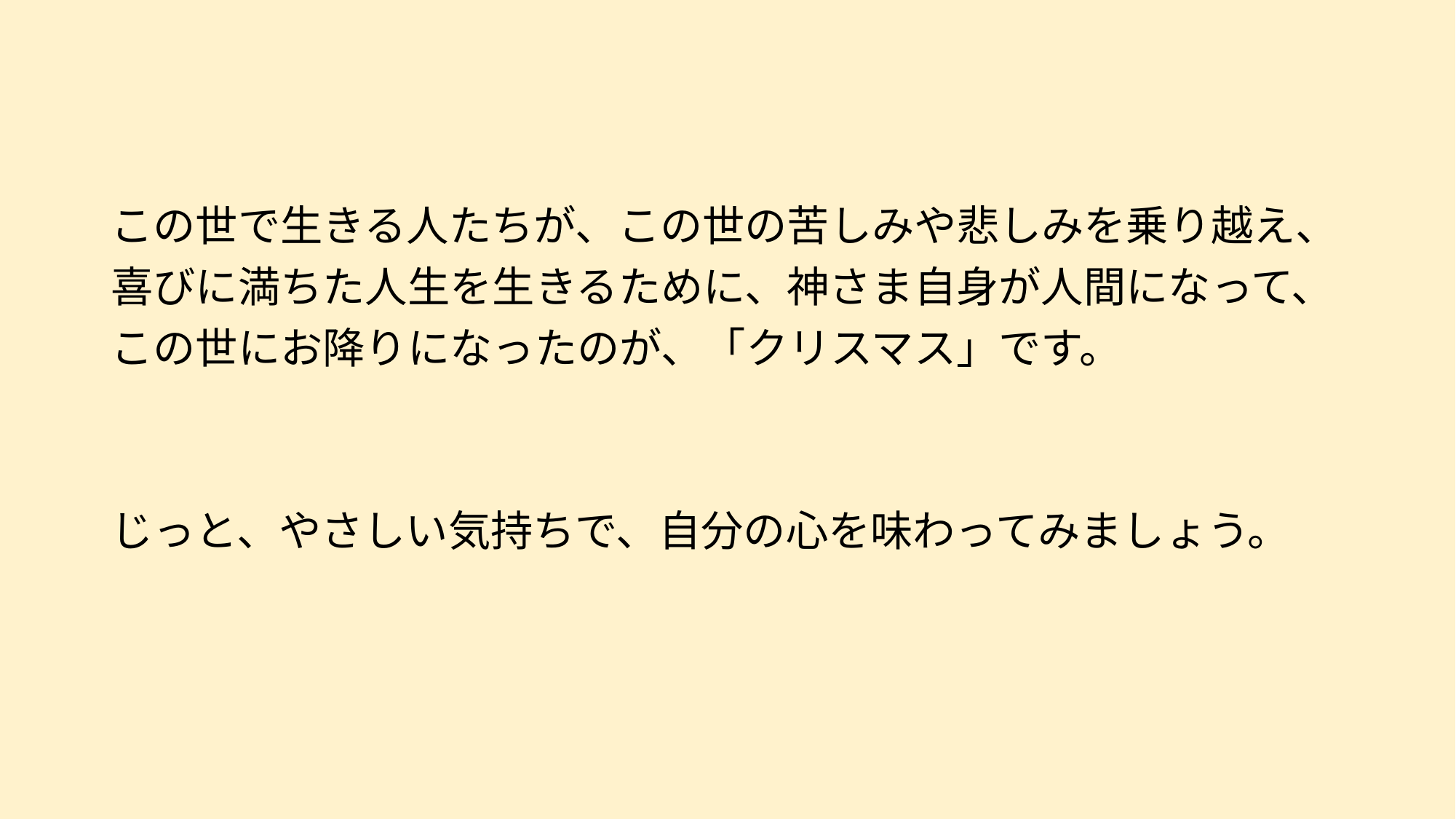

この世で生きる人たちが、この世の苦しみや悲しみを乗り越え、
喜びに満ちた人生を生きるために、神さま自身が人間になって、
この世にお降りになったのが、「クリスマス」です。

じっと、やさしい気持ちで、自分の心を味わってみましょう。